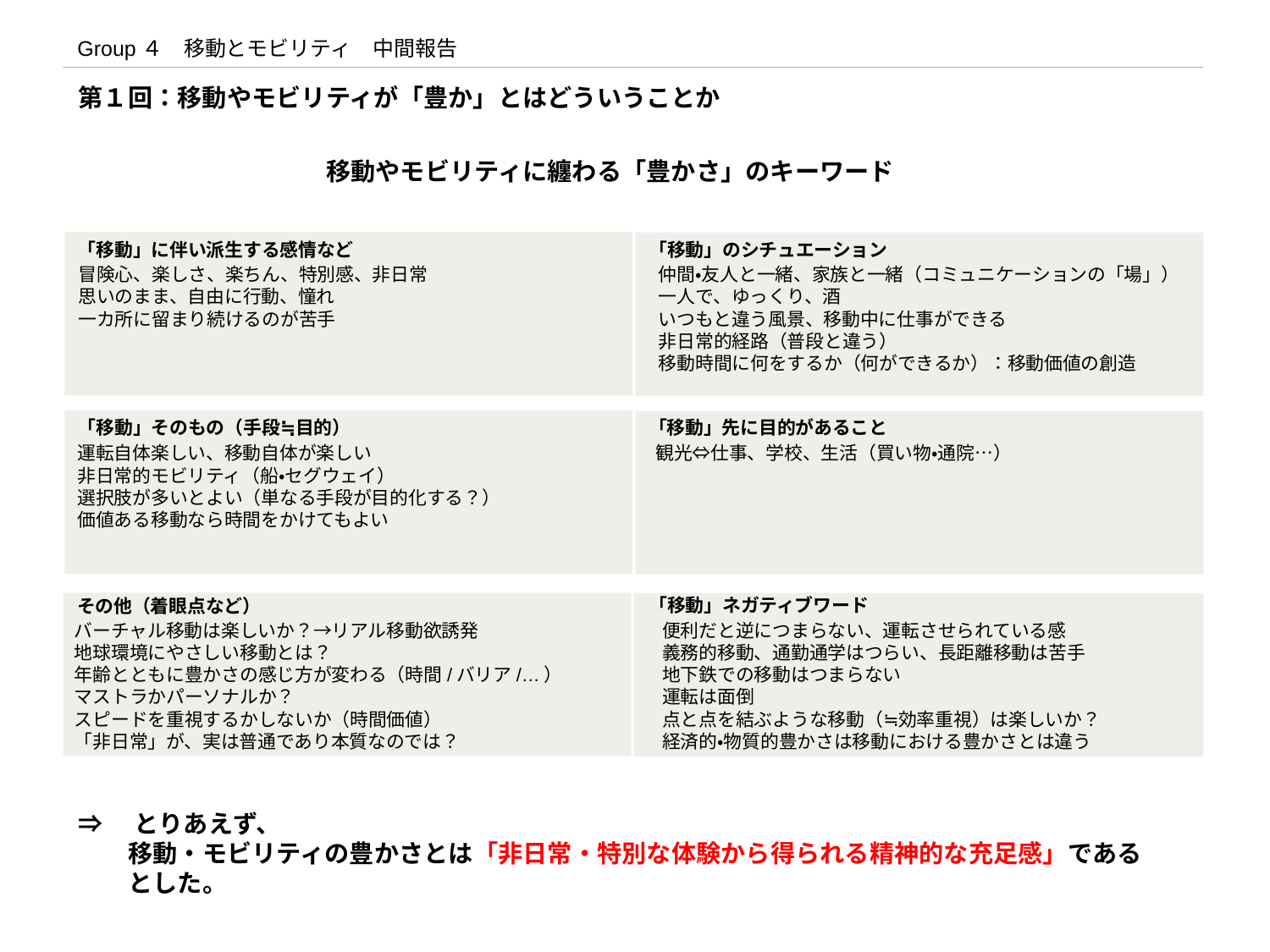

Group４　移動とモビリティ　中間報告
第１回：移動やモビリティが「豊か」とはどういうことか
移動やモビリティに纏わる「豊かさ」のキーワード
「移動」に伴い派生する感情など

「移動」のシチュエーション
冒険心、楽しさ、楽ちん、特別感、非日常
思いのまま、自由に行動、憧れ
一カ所に留まり続けるのが苦手
仲間・友人と一緒、家族と一緒（コミュニケーションの「場」）
一人で、ゆっくり、酒
いつもと違う風景、移動中に仕事ができる
非日常的経路（普段と違う）
移動時間に何をするか（何ができるか）：移動価値の創造
「移動」そのもの（手段≒目的）
「移動」先に目的があること

運転自体楽しい、移動自体が楽しい
非日常的モビリティ（船・セグウェイ）
選択肢が多いとよい（単なる手段が目的化する？）
価値ある移動なら時間をかけてもよい
観光⇔仕事、学校、生活（買い物・通院…）
「移動」ネガティブワード
その他（着眼点など）

バーチャル移動は楽しいか？→リアル移動欲誘発
地球環境にやさしい移動とは？
年齢とともに豊かさの感じ方が変わる（時間/バリア/…）
マストラかパーソナルか？
スピードを重視するかしないか（時間価値）
「非日常」が、実は普通であり本質なのでは？
便利だと逆につまらない、運転させられている感
義務的移動、通勤通学はつらい、長距離移動は苦手
地下鉄での移動はつまらない
運転は面倒
点と点を結ぶような移動（≒効率重視）は楽しいか？
経済的・物質的豊かさは移動における豊かさとは違う
⇒　とりあえず、
　　移動・モビリティの豊かさとは「非日常・特別な体験から得られる精神的な充足感」である
　　とした。